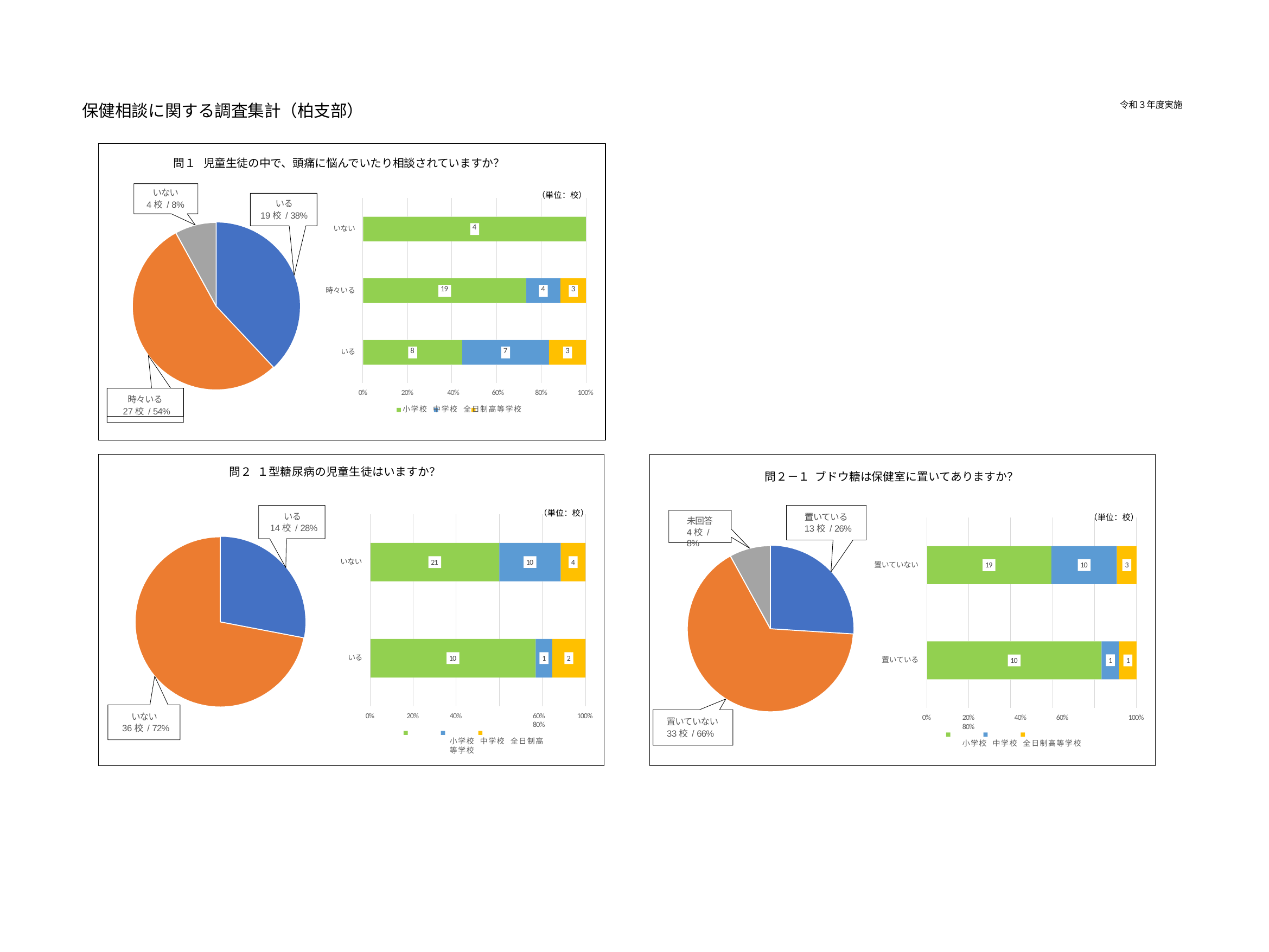

令和３年度実施
保健相談に関する調査集計（柏支部）

問１   児童生徒の中で、頭痛に悩んでいたり相談されていますか？

いない
4校 / 8%
（単位：校）

いる
19校 / 38%
|  |  |  |  |  |  |  |  |  |
| --- | --- | --- | --- | --- | --- | --- | --- | --- |
| 4 |  |  |  |  |  |  |  |  |
|  |  |  |  |  |  |  |  |  |
| 19 |  |  |  |  | 4 |  |  | 3 |
|  |  |  |  |  |  |  |  |  |
| 8 |  |  | 7 |  |  |  | 3 |  |
|  |  |  |  |  |  |  |  |  |

いない

時々いる

いる

0%
20%	40%	60%
80%
100%
時々いる
27校 / 54%
小学校  中学校  全日制高等学校

問２  １型糖尿病の児童生徒はいますか？
問２－１  ブドウ糖は保健室に置いてありますか？

（単位：校）
いる
14校 / 28%
置いている
13校 / 26%

（単位：校）
未回答
4校 / 8%

いない
21
10	4

置いていない
19
10
3

いる
10
1	2
置いている
10
1  1

いない
36校 / 72%
0%
20%
40%	60%	80%
小学校  中学校  全日制高等学校
100%
0%
20%	40%	60%	80%
小学校  中学校  全日制高等学校
100%
置いていない
33校 / 66%